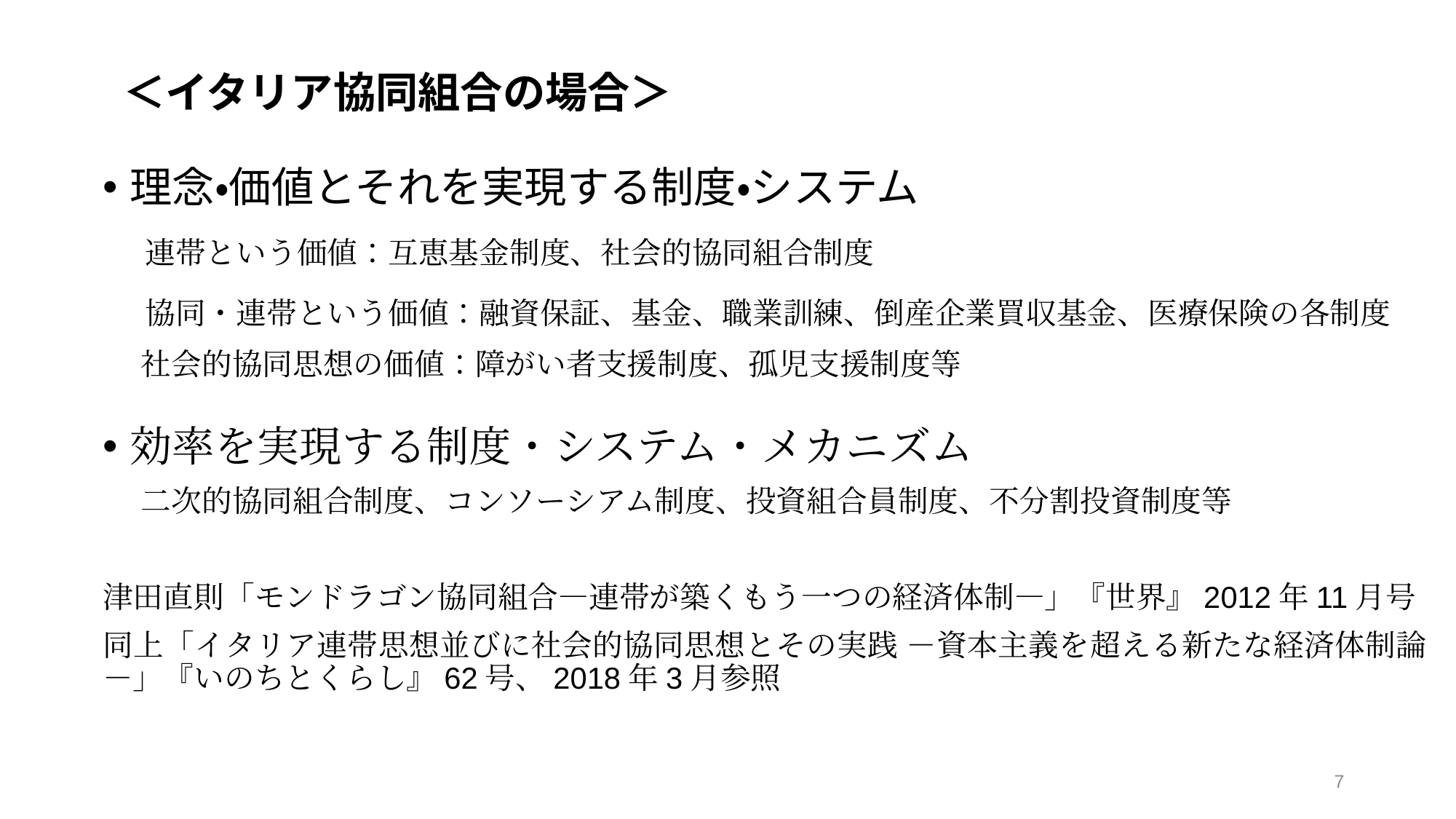

＜イタリア協同組合の場合＞
理念・価値とそれを実現する制度・システム
　連帯という価値：互恵基金制度、社会的協同組合制度
　協同・連帯という価値：融資保証、基金、職業訓練、倒産企業買収基金、医療保険の各制度
　 社会的協同思想の価値：障がい者支援制度、孤児支援制度等

効率を実現する制度・システム・メカニズム
　 二次的協同組合制度、コンソーシアム制度、投資組合員制度、不分割投資制度等

津田直則「モンドラゴン協同組合―連帯が築くもう一つの経済体制―」『世界』2012年11月号
同上「イタリア連帯思想並びに社会的協同思想とその実践 －資本主義を超える新たな経済体制論－」『いのちとくらし』62号、2018年3月参照

7